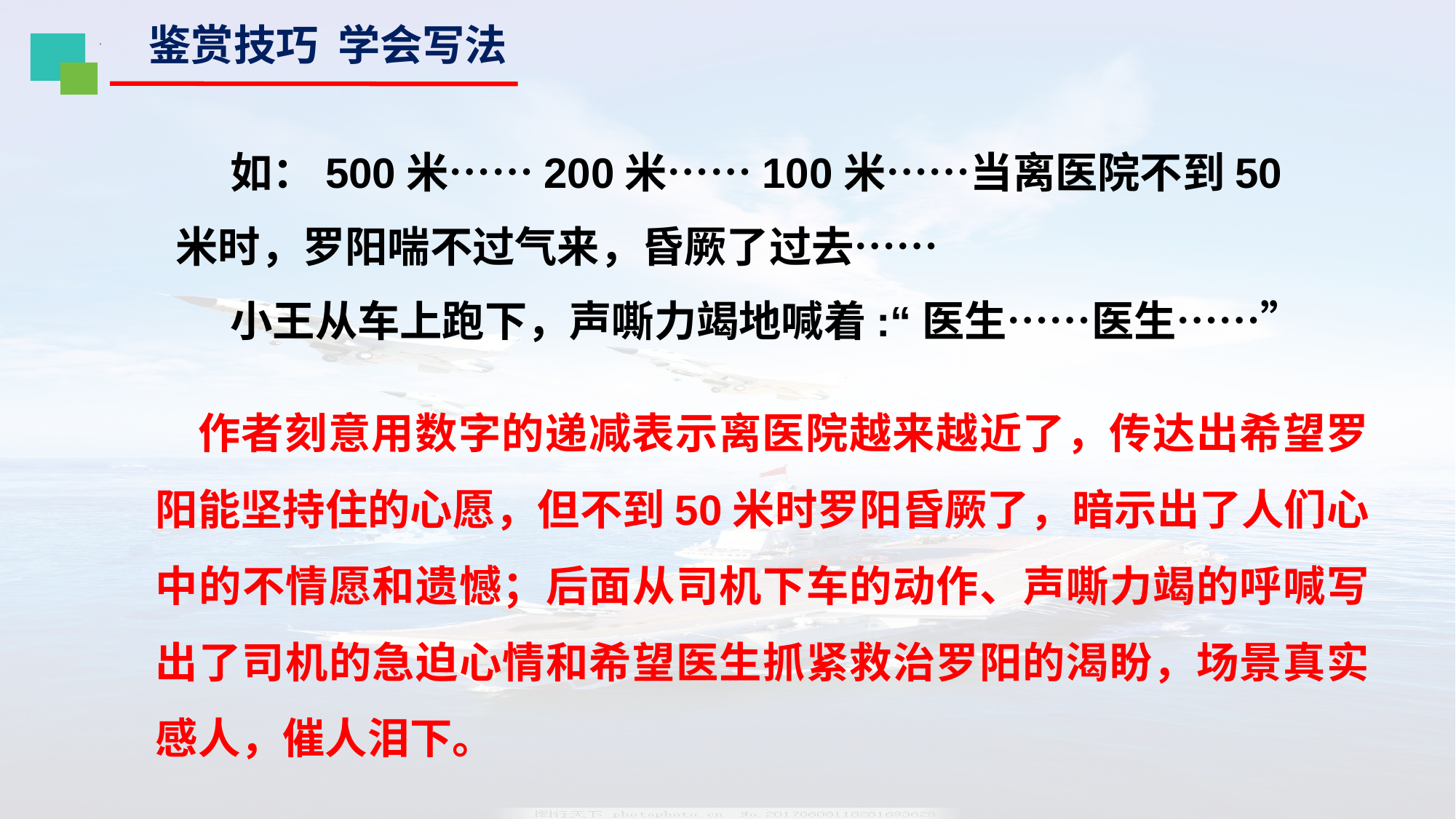

鉴赏技巧  学会写法

如：500米……200米……100米……当离医院不到50米时，罗阳喘不过气来，昏厥了过去……
小王从车上跑下，声嘶力竭地喊着:“医生……医生……”
作者刻意用数字的递减表示离医院越来越近了，传达出希望罗阳能坚持住的心愿，但不到50米时罗阳昏厥了，暗示出了人们心中的不情愿和遗憾；后面从司机下车的动作、声嘶力竭的呼喊写出了司机的急迫心情和希望医生抓紧救治罗阳的渴盼，场景真实感人，催人泪下。